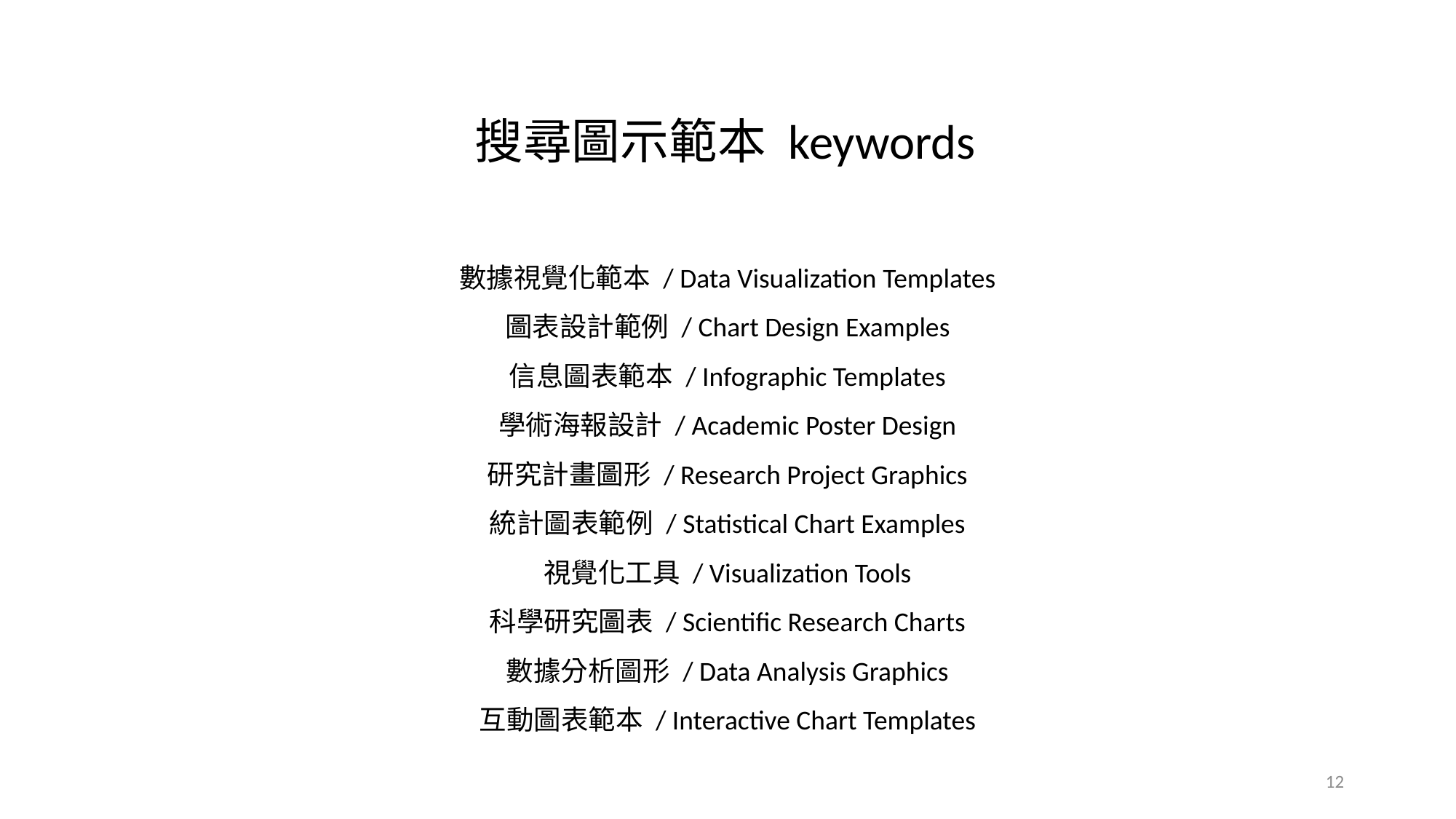

搜尋圖示範本 keywords
數據視覺化範本 / Data Visualization Templates
圖表設計範例 / Chart Design Examples
信息圖表範本 / Infographic Templates
學術海報設計 / Academic Poster Design
研究計畫圖形 / Research Project Graphics
統計圖表範例 / Statistical Chart Examples
視覺化工具 / Visualization Tools
科學研究圖表 / Scientific Research Charts
數據分析圖形 / Data Analysis Graphics
互動圖表範本 / Interactive Chart Templates
12